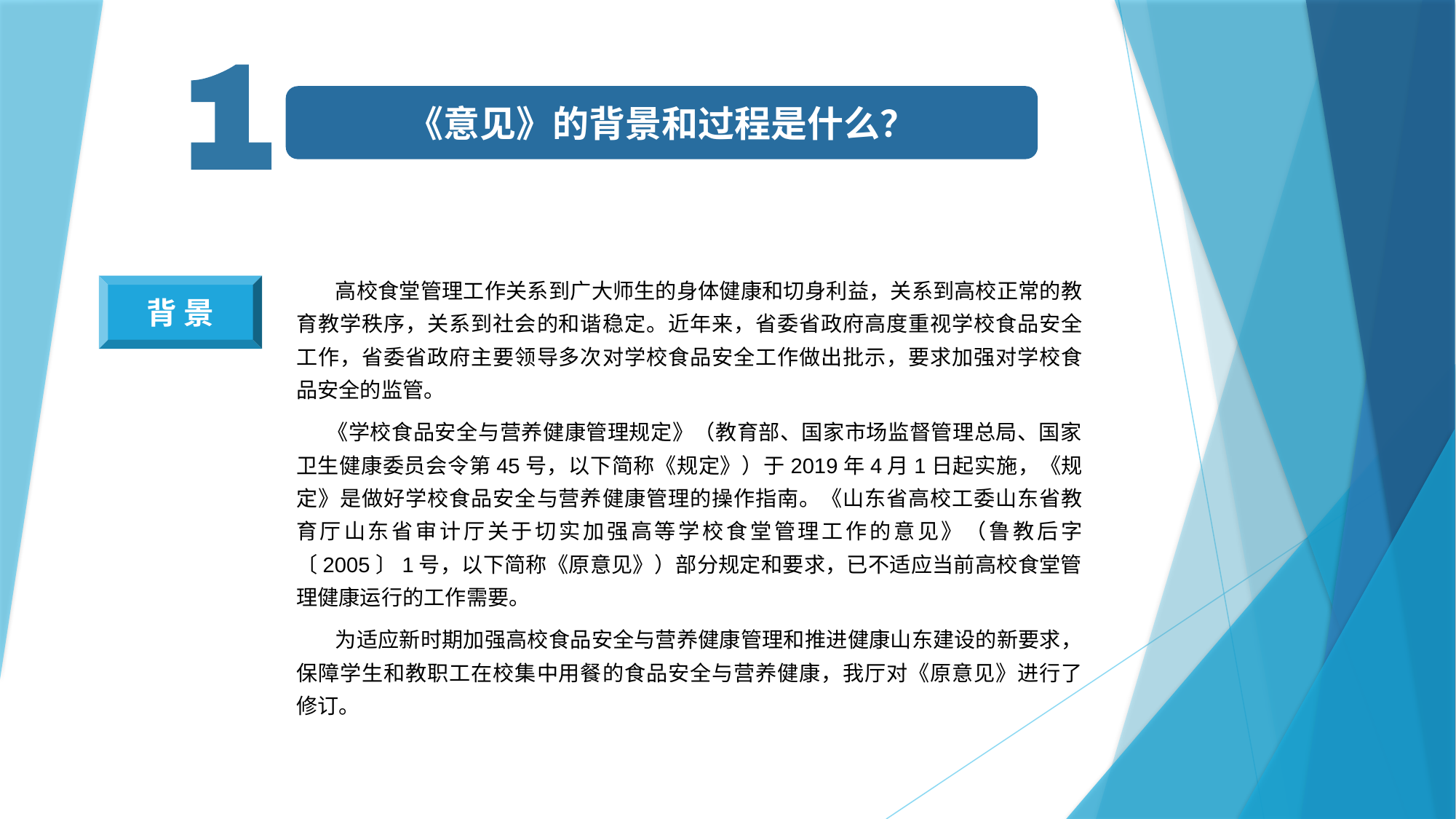

1
《意见》的背景和过程是什么？
       高校食堂管理工作关系到广大师生的身体健康和切身利益，关系到高校正常的教育教学秩序，关系到社会的和谐稳定。近年来，省委省政府高度重视学校食品安全工作，省委省政府主要领导多次对学校食品安全工作做出批示，要求加强对学校食品安全的监管。
     《学校食品安全与营养健康管理规定》（教育部、国家市场监督管理总局、国家卫生健康委员会令第45号，以下简称《规定》）于2019年4月1日起实施，《规定》是做好学校食品安全与营养健康管理的操作指南。《山东省高校工委山东省教育厅山东省审计厅关于切实加强高等学校食堂管理工作的意见》（鲁教后字〔2005〕1号，以下简称《原意见》）部分规定和要求，已不适应当前高校食堂管理健康运行的工作需要。
       为适应新时期加强高校食品安全与营养健康管理和推进健康山东建设的新要求，保障学生和教职工在校集中用餐的食品安全与营养健康，我厅对《原意见》进行了修订。
背 景